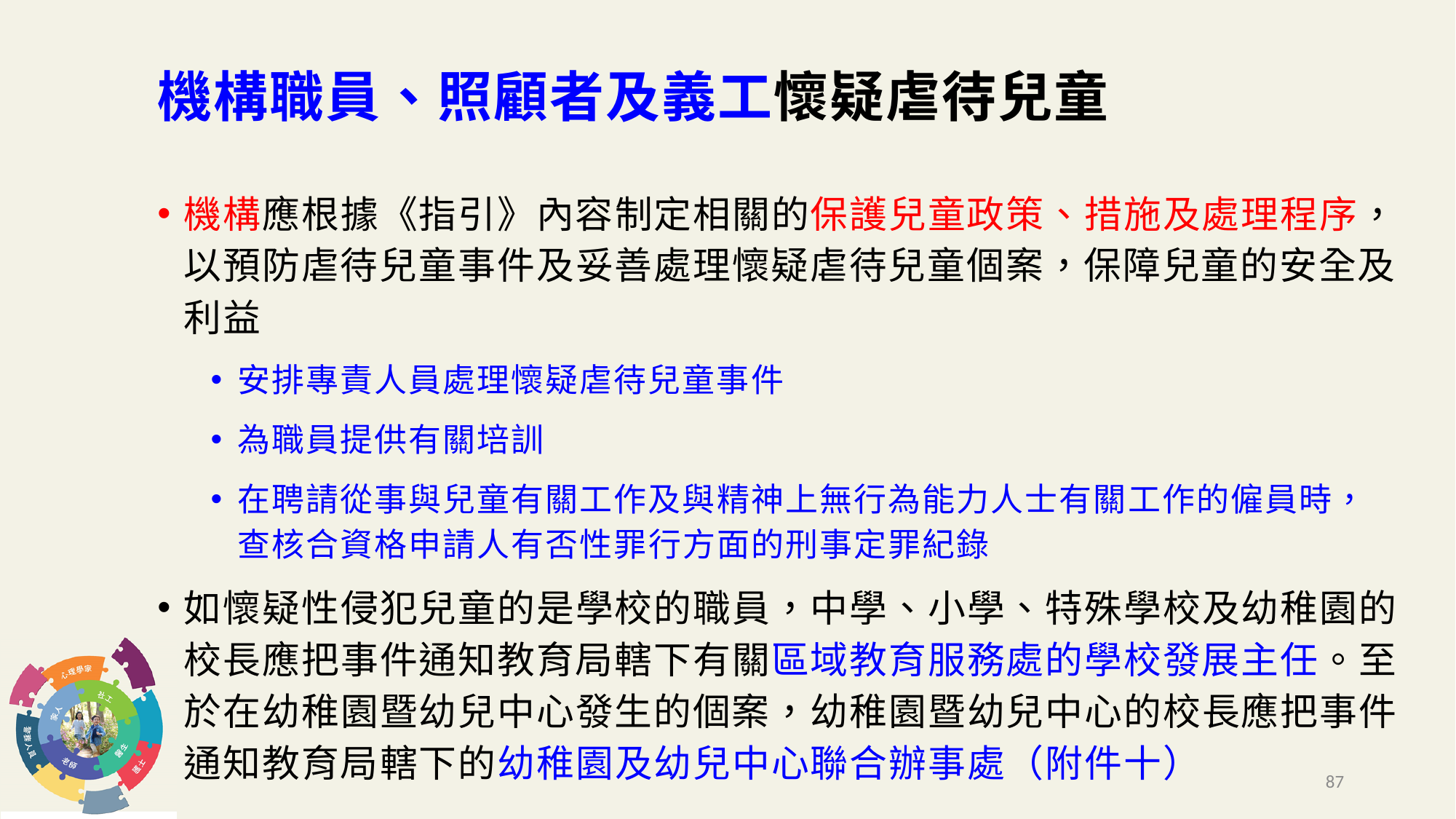

# 機構職員、照顧者及義工懷疑虐待兒童
機構應根據《指引》內容制定相關的保護兒童政策、措施及處理程序，以預防虐待兒童事件及妥善處理懷疑虐待兒童個案，保障兒童的安全及利益
安排專責人員處理懷疑虐待兒童事件
為職員提供有關培訓
在聘請從事與兒童有關工作及與精神上無行為能力人士有關工作的僱員時，查核合資格申請人有否性罪行方面的刑事定罪紀錄
如懷疑性侵犯兒童的是學校的職員，中學、小學、特殊學校及幼稚園的校長應把事件通知教育局轄下有關區域教育服務處的學校發展主任。至於在幼稚園暨幼兒中心發生的個案，幼稚園暨幼兒中心的校長應把事件通知教育局轄下的幼稚園及幼兒中心聯合辦事處（附件十）

87